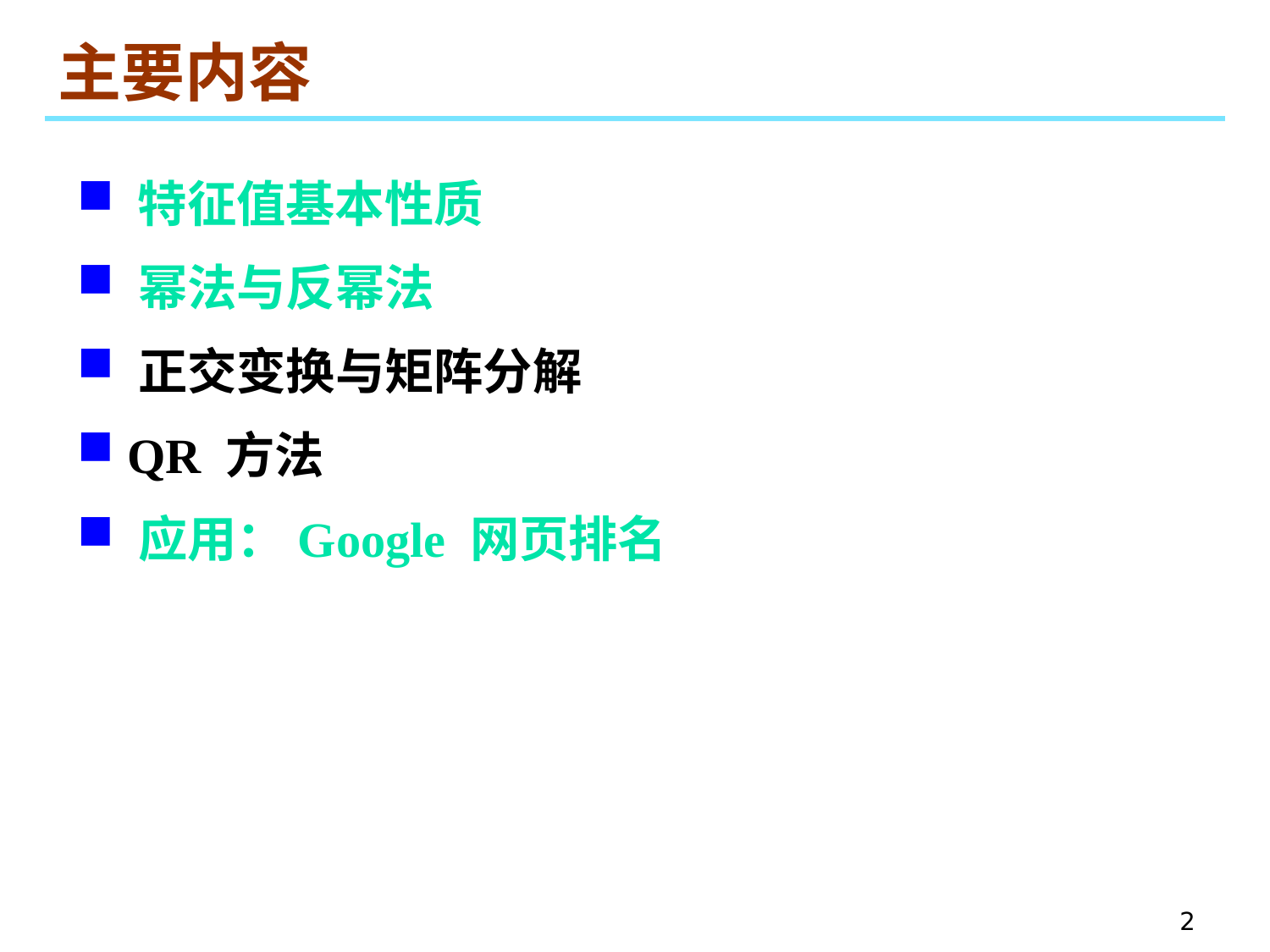

# 主要内容
 特征值基本性质
 幂法与反幂法
 正交变换与矩阵分解
 QR 方法
 应用：Google 网页排名
2